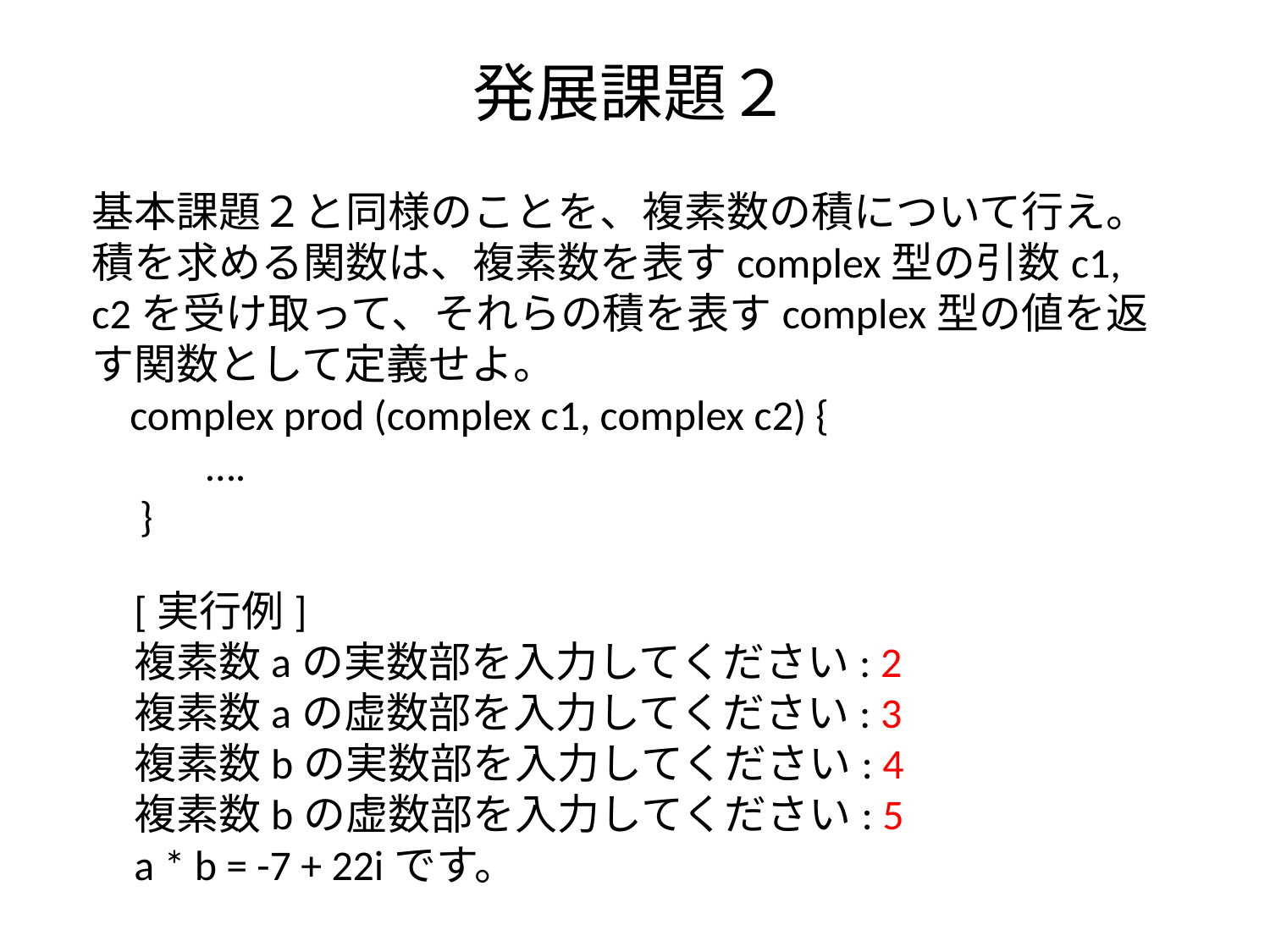

# 発展課題２
基本課題２と同様のことを、複素数の積について行え。
積を求める関数は、複素数を表すcomplex型の引数c1, c2を受け取って、それらの積を表すcomplex型の値を返す関数として定義せよ。
    complex prod (complex c1, complex c2) {
            ….
     }
[実行例]
複素数aの実数部を入力してください: 2
複素数aの虚数部を入力してください: 3
複素数bの実数部を入力してください: 4
複素数bの虚数部を入力してください: 5
a * b = -7 + 22iです。